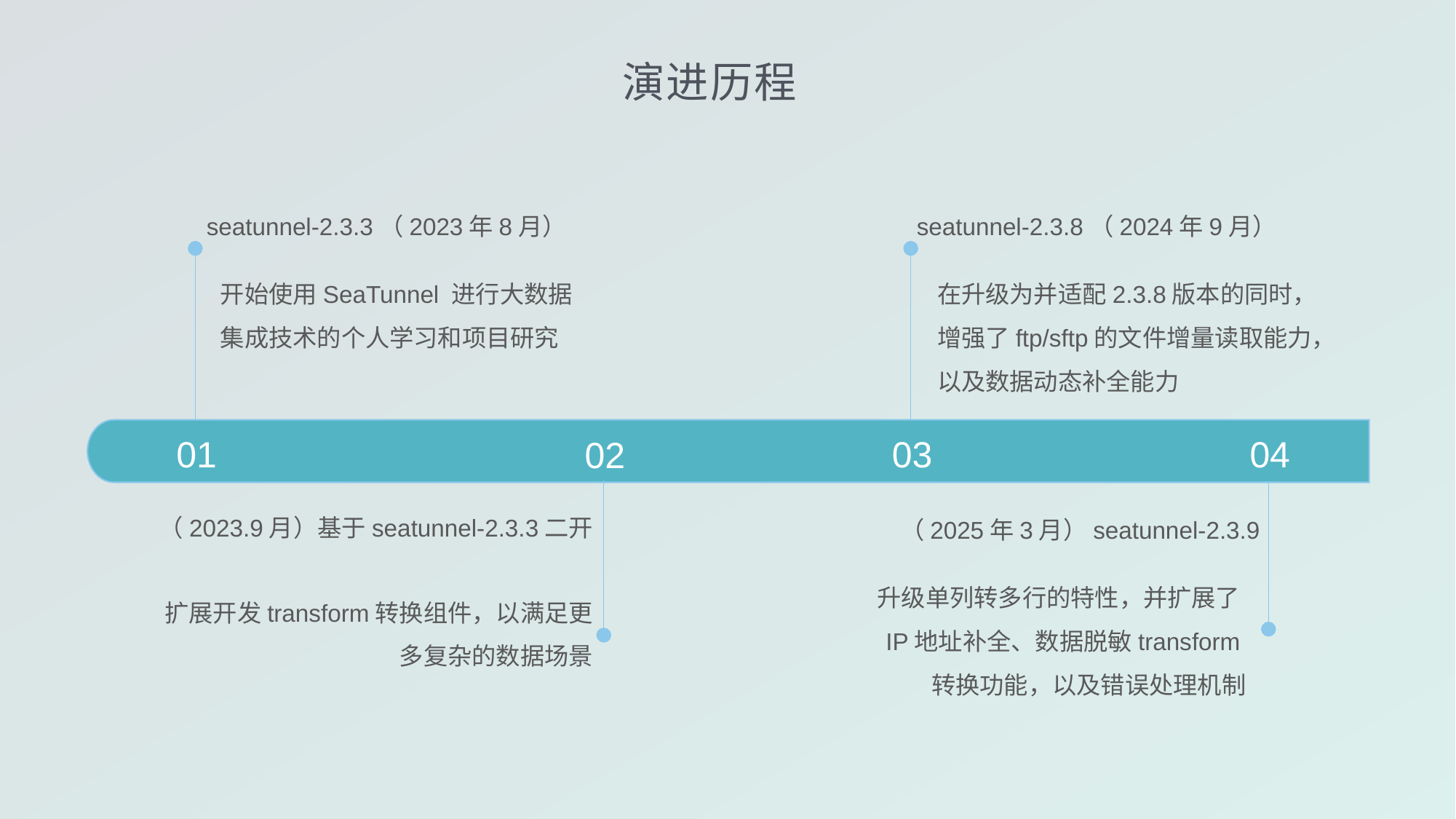

演进历程
seatunnel-2.3.3（2023年8月）
开始使用SeaTunnel 进行大数据集成技术的个人学习和项目研究
seatunnel-2.3.8（2024年9月）
在升级为并适配2.3.8版本的同时，增强了ftp/sftp的文件增量读取能力，以及数据动态补全能力

01
03
04
02
（2023.9月）基于seatunnel-2.3.3二开
扩展开发transform转换组件，以满足更多复杂的数据场景

（2025年3月）seatunnel-2.3.9
升级单列转多行的特性，并扩展了IP地址补全、数据脱敏transform转换功能，以及错误处理机制